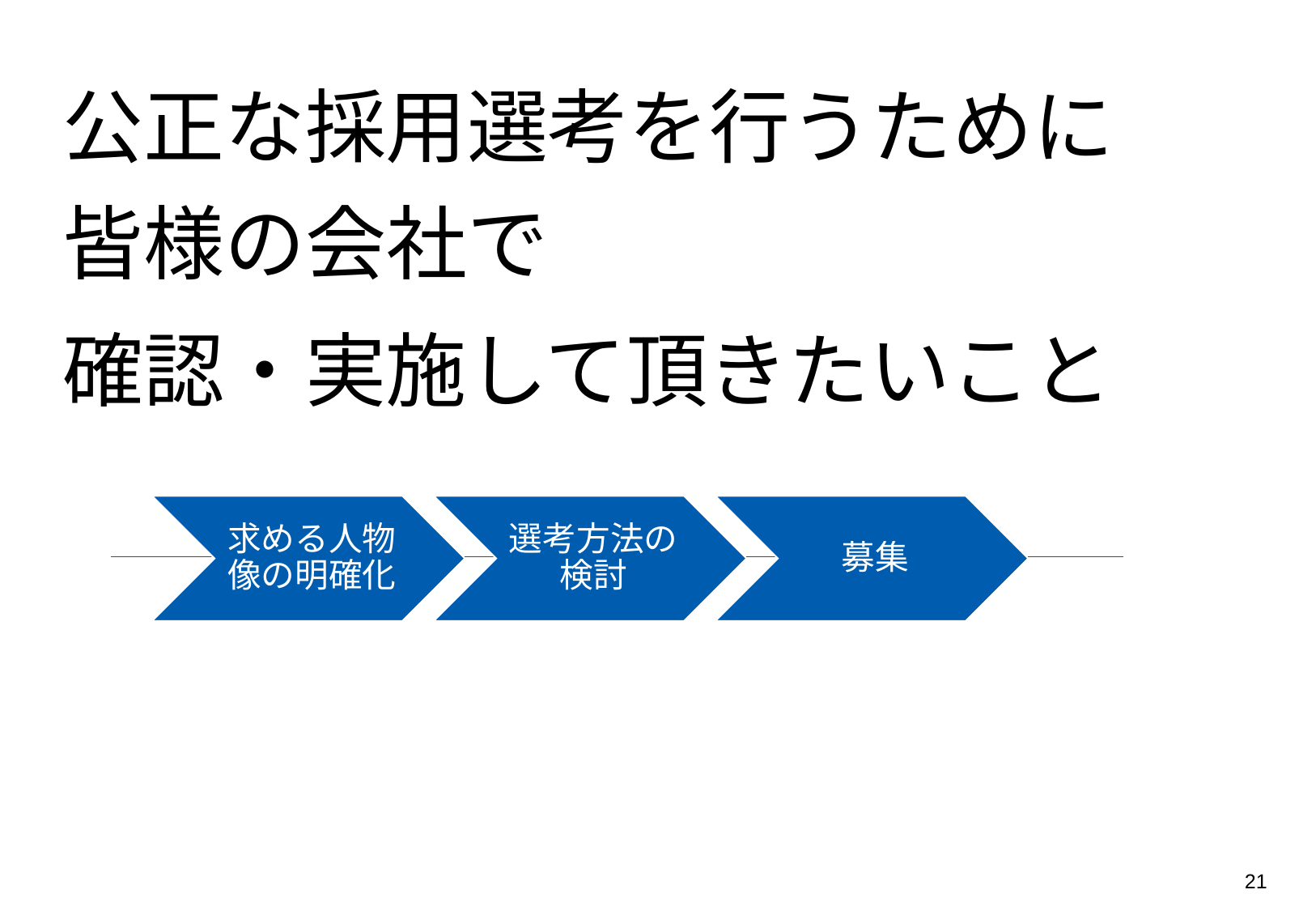

公正な採用選考を行うために皆様の会社で
確認・実施して頂きたいこと
求める人物像の明確化
選考方法の検討
募集
21